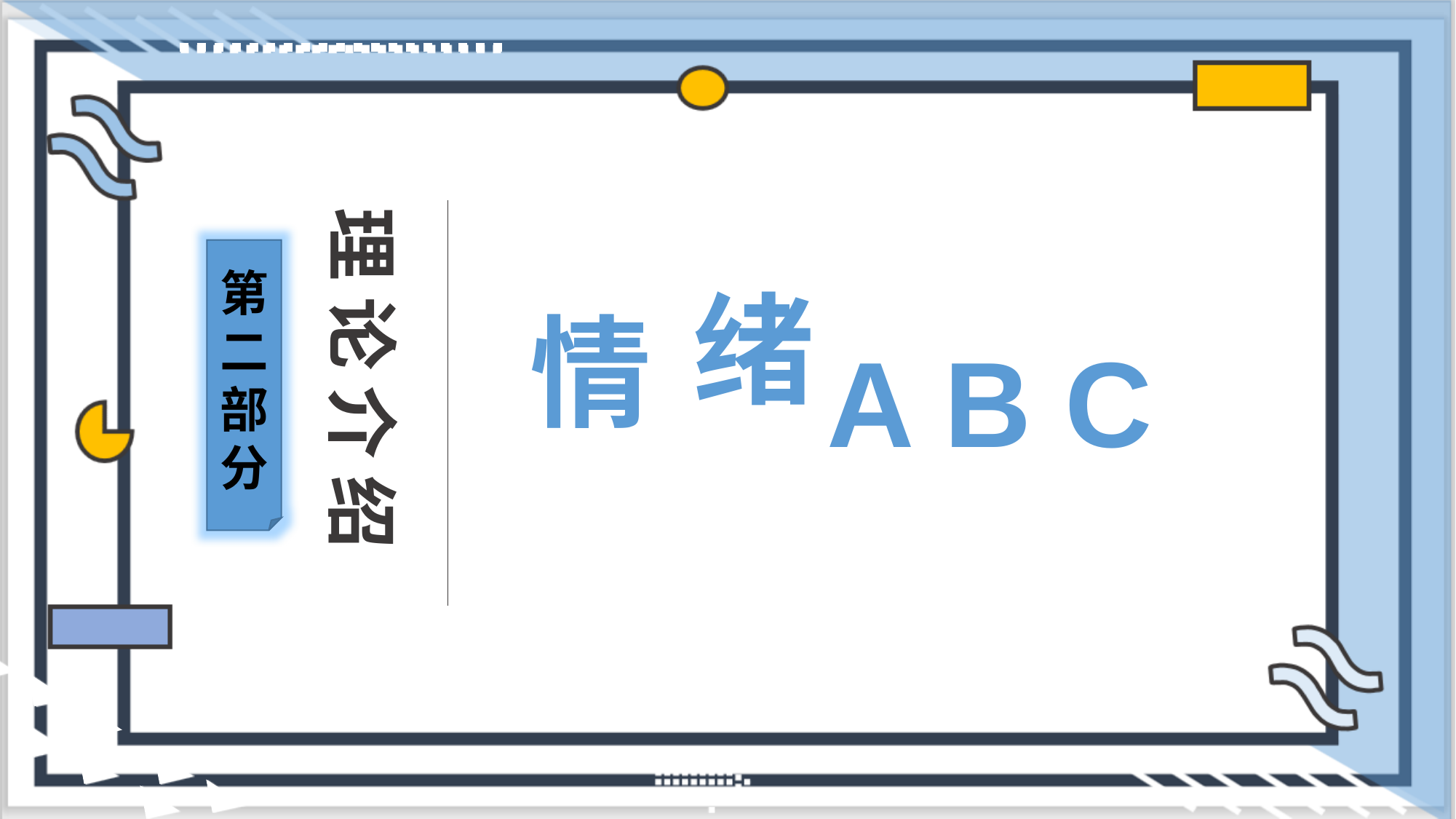

理 论 介 绍
第二部分
绪
情
A B C